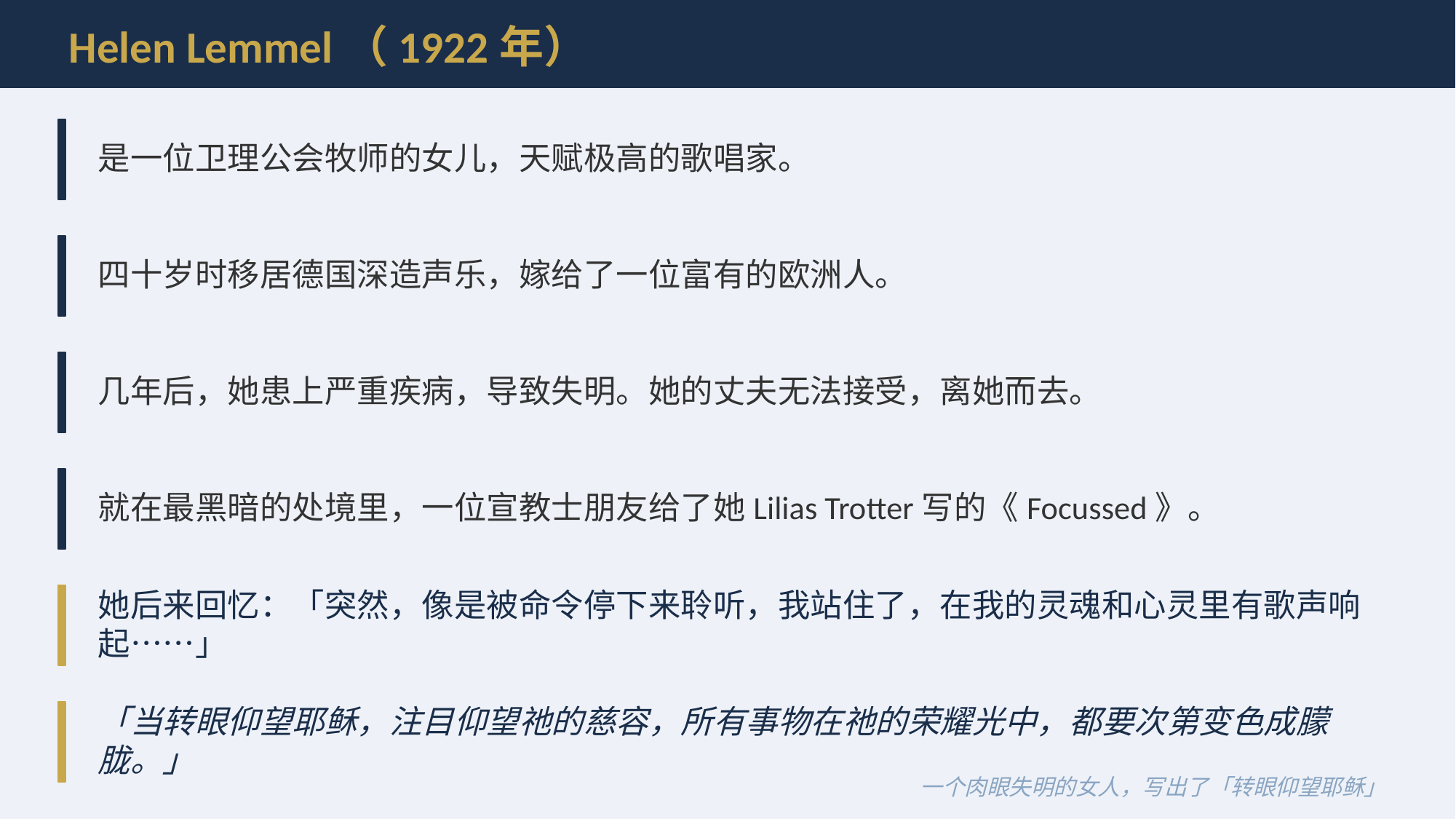

Helen Lemmel（1922年）
是一位卫理公会牧师的女儿，天赋极高的歌唱家。

四十岁时移居德国深造声乐，嫁给了一位富有的欧洲人。

几年后，她患上严重疾病，导致失明。她的丈夫无法接受，离她而去。

就在最黑暗的处境里，一位宣教士朋友给了她Lilias Trotter写的《Focussed》。

她后来回忆：「突然，像是被命令停下来聆听，我站住了，在我的灵魂和心灵里有歌声响起……」

「当转眼仰望耶稣，注目仰望祂的慈容，所有事物在祂的荣耀光中，都要次第变色成朦胧。」

一个肉眼失明的女人，写出了「转眼仰望耶稣」